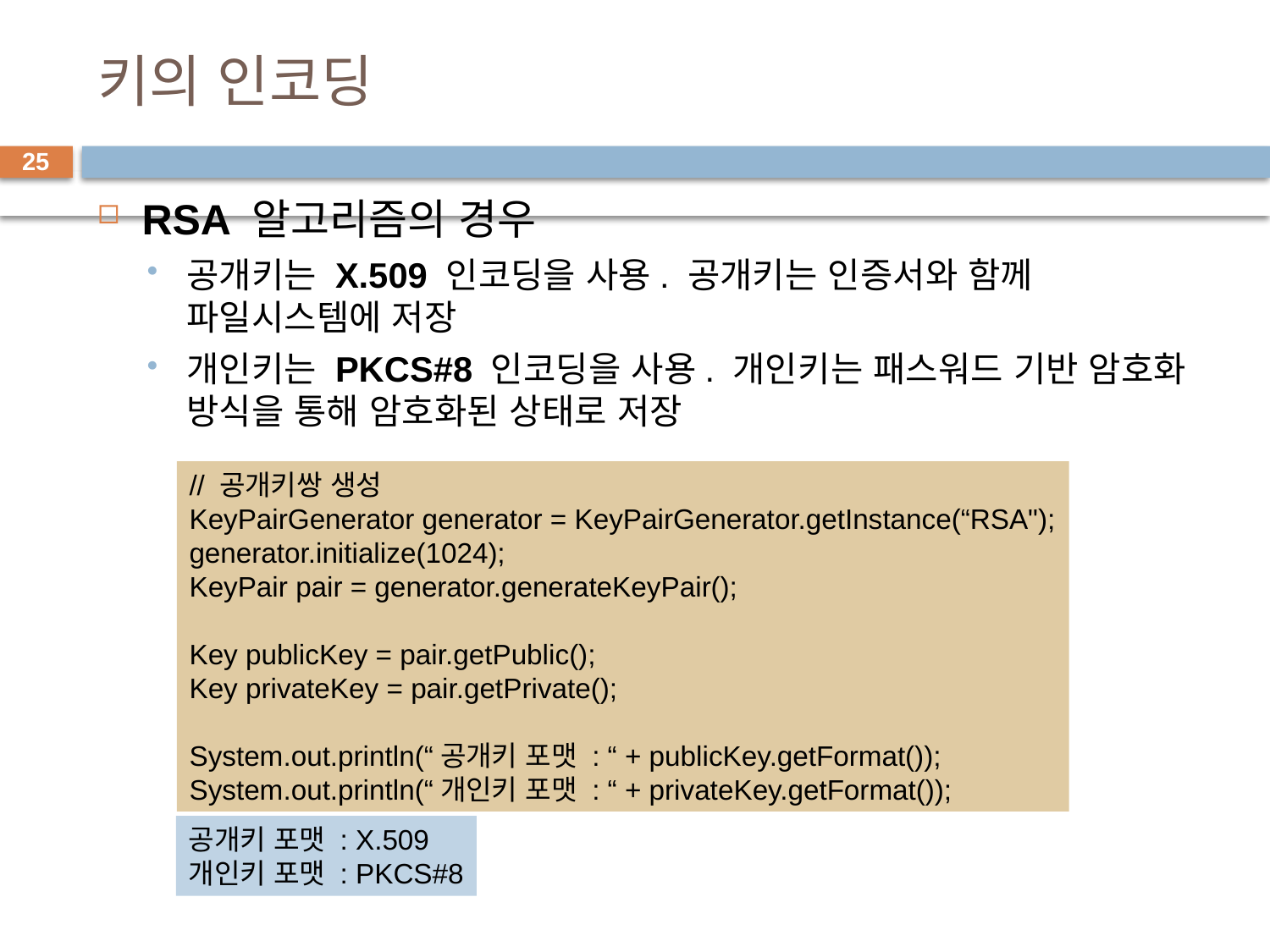

# 키의 인코딩
25
RSA 알고리즘의 경우
공개키는 X.509 인코딩을 사용. 공개키는 인증서와 함께 파일시스템에 저장
개인키는 PKCS#8 인코딩을 사용. 개인키는 패스워드 기반 암호화 방식을 통해 암호화된 상태로 저장
// 공개키쌍 생성
KeyPairGenerator generator = KeyPairGenerator.getInstance(“RSA");
generator.initialize(1024);
KeyPair pair = generator.generateKeyPair();

Key publicKey = pair.getPublic();
Key privateKey = pair.getPrivate();

System.out.println(“공개키 포맷 : “ + publicKey.getFormat());
System.out.println(“개인키 포맷 : “ + privateKey.getFormat());
공개키 포맷 : X.509
개인키 포맷 : PKCS#8